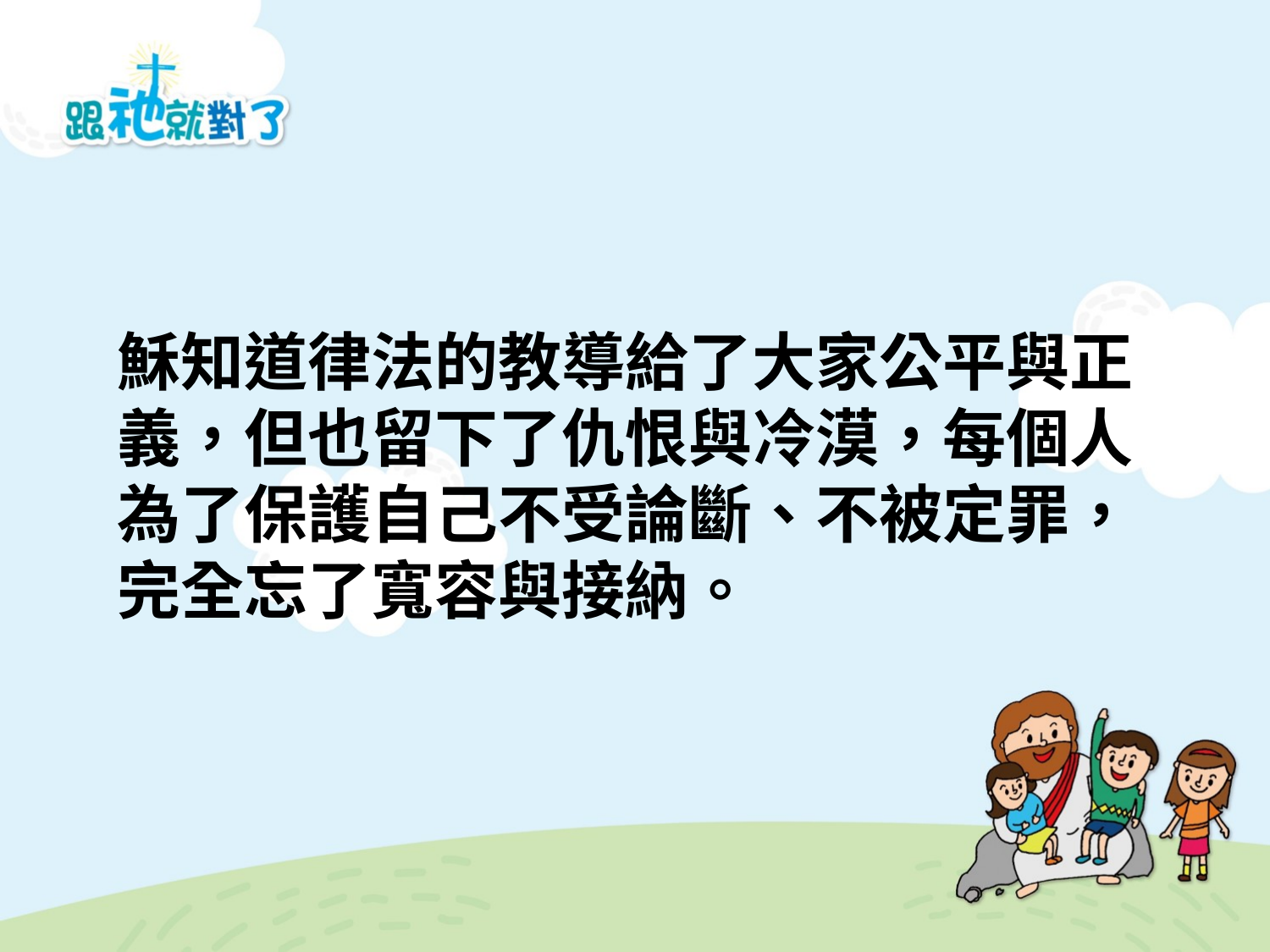

穌知道律法的教導給了大家公平與正義，但也留下了仇恨與冷漠，每個人為了保護自己不受論斷、不被定罪，完全忘了寬容與接納。